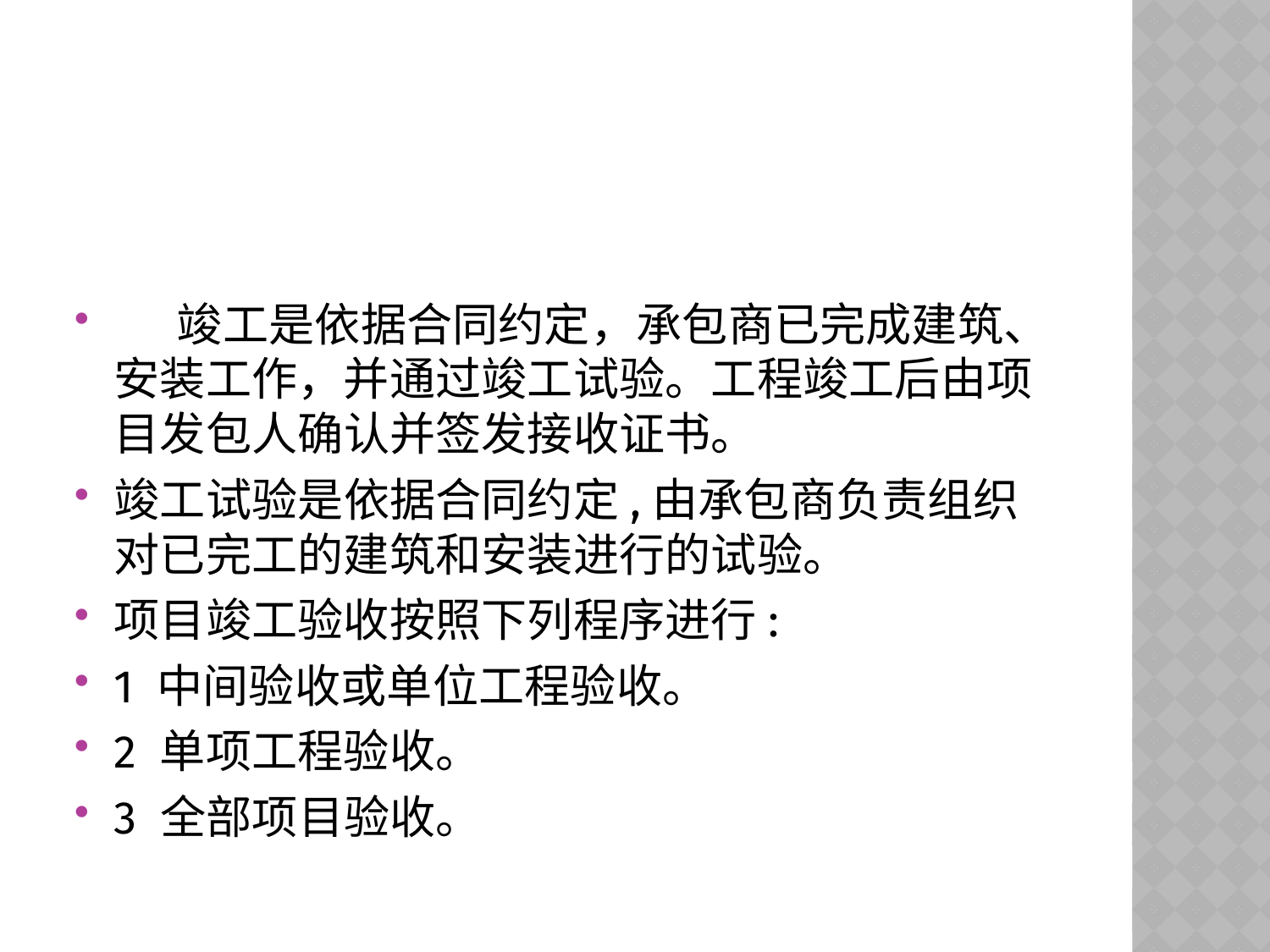

#

     竣工是依据合同约定，承包商已完成建筑、安装工作，并通过竣工试验。工程竣工后由项目发包人确认并签发接收证书。
竣工试验是依据合同约定,由承包商负责组织对已完工的建筑和安装进行的试验。
项目竣工验收按照下列程序进行:
1 中间验收或单位工程验收。
2 单项工程验收。
3 全部项目验收。